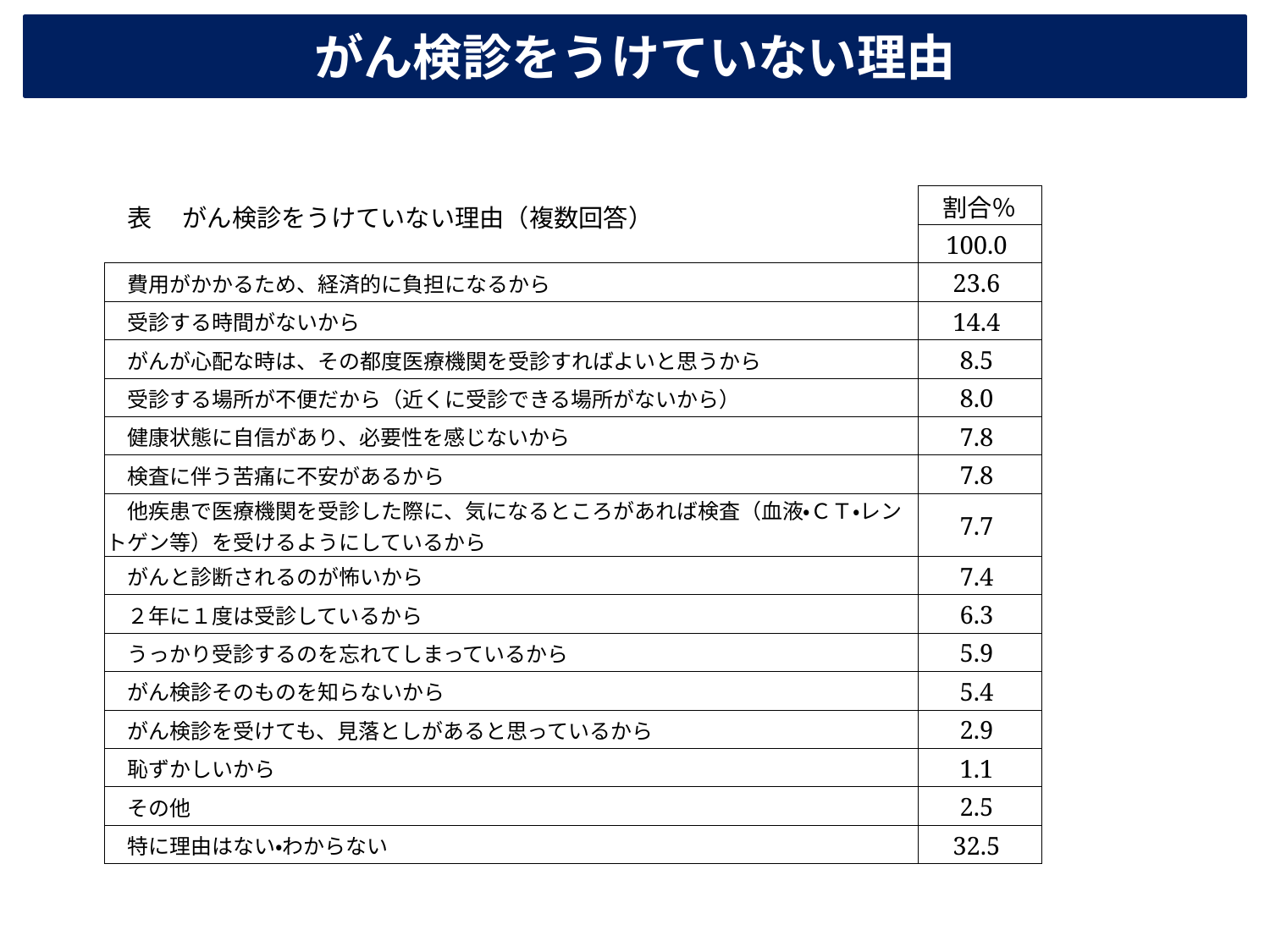

がん検診をうけていない理由
|  | 割合％ |
| --- | --- |
|  | 100.0 |
| 費用がかかるため、経済的に負担になるから | 23.6 |
| 受診する時間がないから | 14.4 |
| がんが心配な時は、その都度医療機関を受診すればよいと思うから | 8.5 |
| 受診する場所が不便だから（近くに受診できる場所がないから） | 8.0 |
| 健康状態に自信があり、必要性を感じないから | 7.8 |
| 検査に伴う苦痛に不安があるから | 7.8 |
| 他疾患で医療機関を受診した際に、気になるところがあれば検査（血液・ＣＴ・レントゲン等）を受けるようにしているから | 7.7 |
| がんと診断されるのが怖いから | 7.4 |
| ２年に１度は受診しているから | 6.3 |
| うっかり受診するのを忘れてしまっているから | 5.9 |
| がん検診そのものを知らないから | 5.4 |
| がん検診を受けても、見落としがあると思っているから | 2.9 |
| 恥ずかしいから | 1.1 |
| その他 | 2.5 |
| 特に理由はない・わからない | 32.5 |
表 　がん検診をうけていない理由（複数回答）